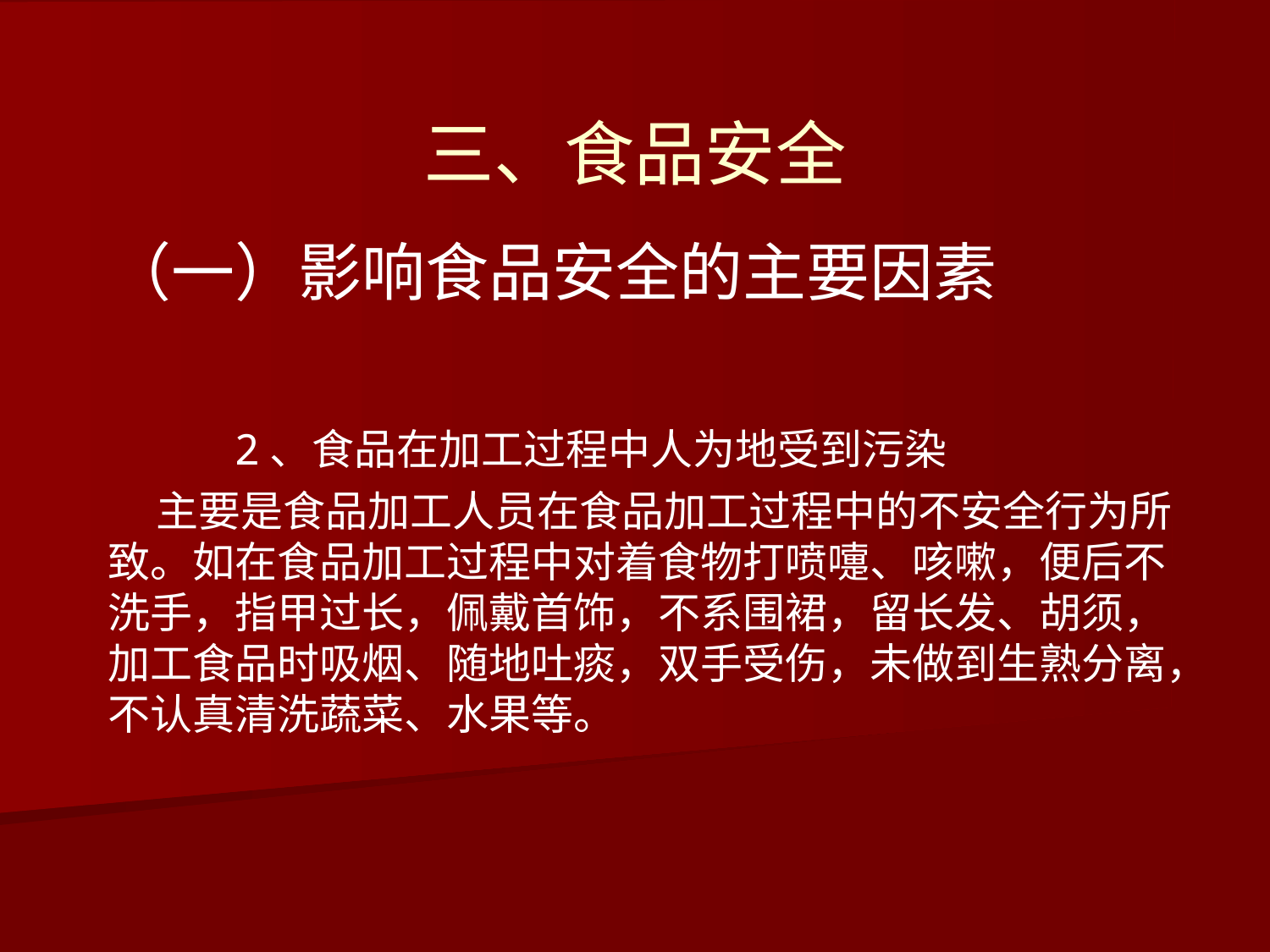

# 三、食品安全
（一）影响食品安全的主要因素

　　2、食品在加工过程中人为地受到污染
    主要是食品加工人员在食品加工过程中的不安全行为所致。如在食品加工过程中对着食物打喷嚏、咳嗽，便后不洗手，指甲过长，佩戴首饰，不系围裙，留长发、胡须，加工食品时吸烟、随地吐痰，双手受伤，未做到生熟分离，不认真清洗蔬菜、水果等。
40